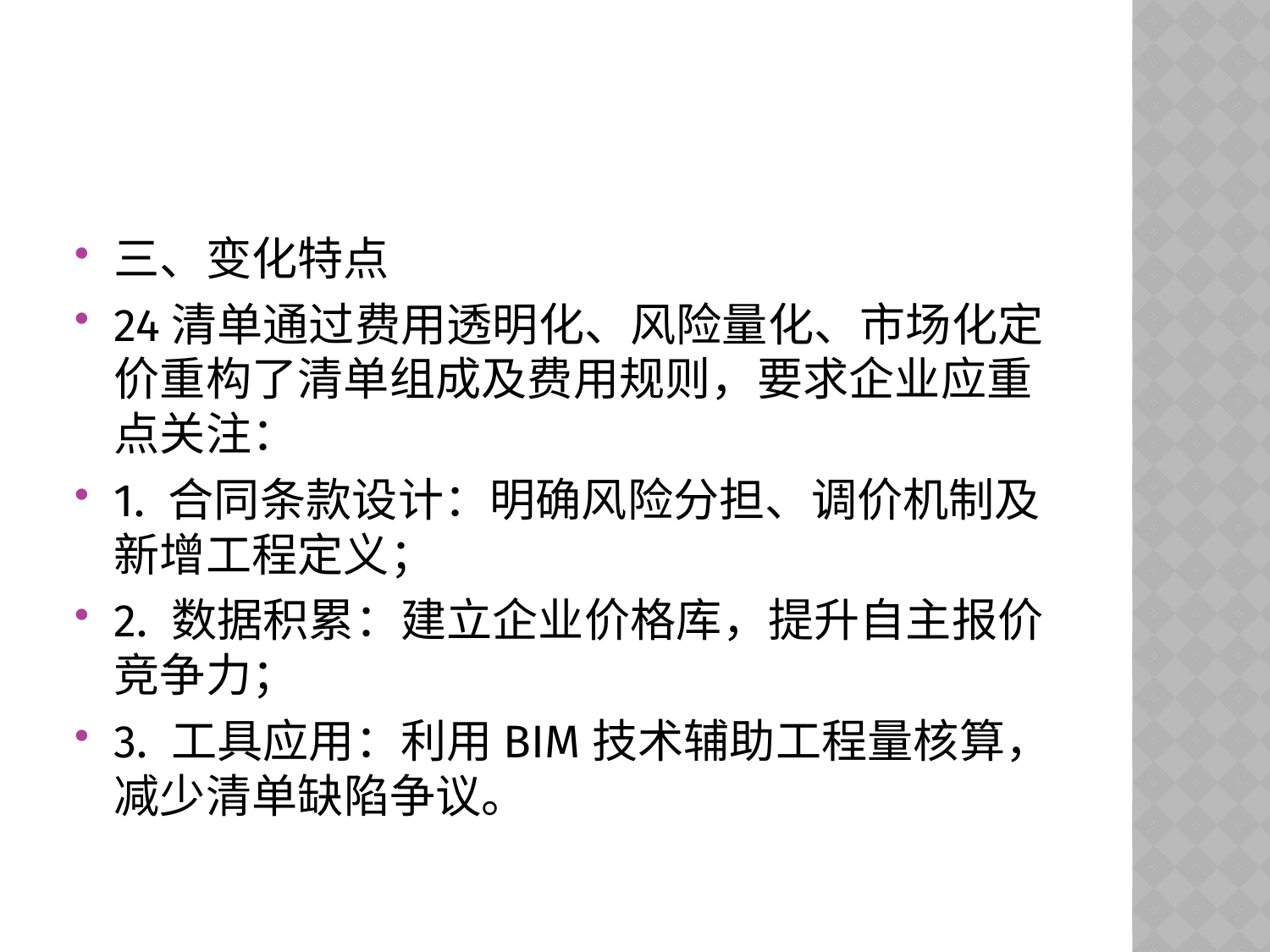

#
三、变化特点
24清单通过费用透明化、风险量化、市场化定价重构了清单组成及费用规则，要求企业应重点关注：
1. 合同条款设计：明确风险分担、调价机制及新增工程定义；
2. 数据积累：建立企业价格库，提升自主报价竞争力；
3. 工具应用：利用BIM技术辅助工程量核算，减少清单缺陷争议。